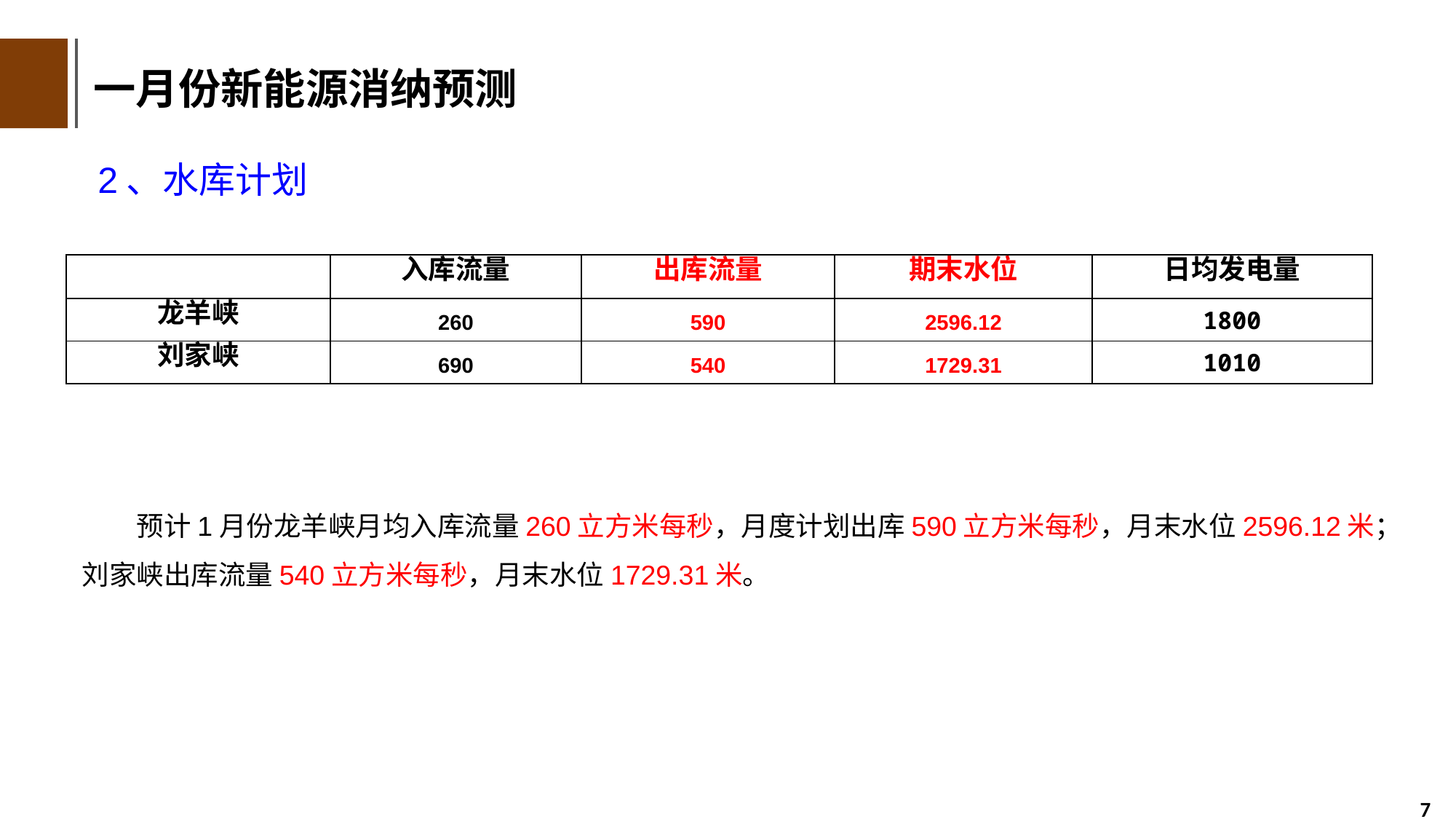

一月份新能源消纳预测
2、水库计划
|  | 入库流量 | 出库流量 | 期末水位 | 日均发电量 |
| --- | --- | --- | --- | --- |
| 龙羊峡 | 260 | 590 | 2596.12 | 1800 |
| 刘家峡 | 690 | 540 | 1729.31 | 1010 |
　　预计1月份龙羊峡月均入库流量260立方米每秒，月度计划出库590立方米每秒，月末水位2596.12米；刘家峡出库流量540立方米每秒，月末水位1729.31米。
7